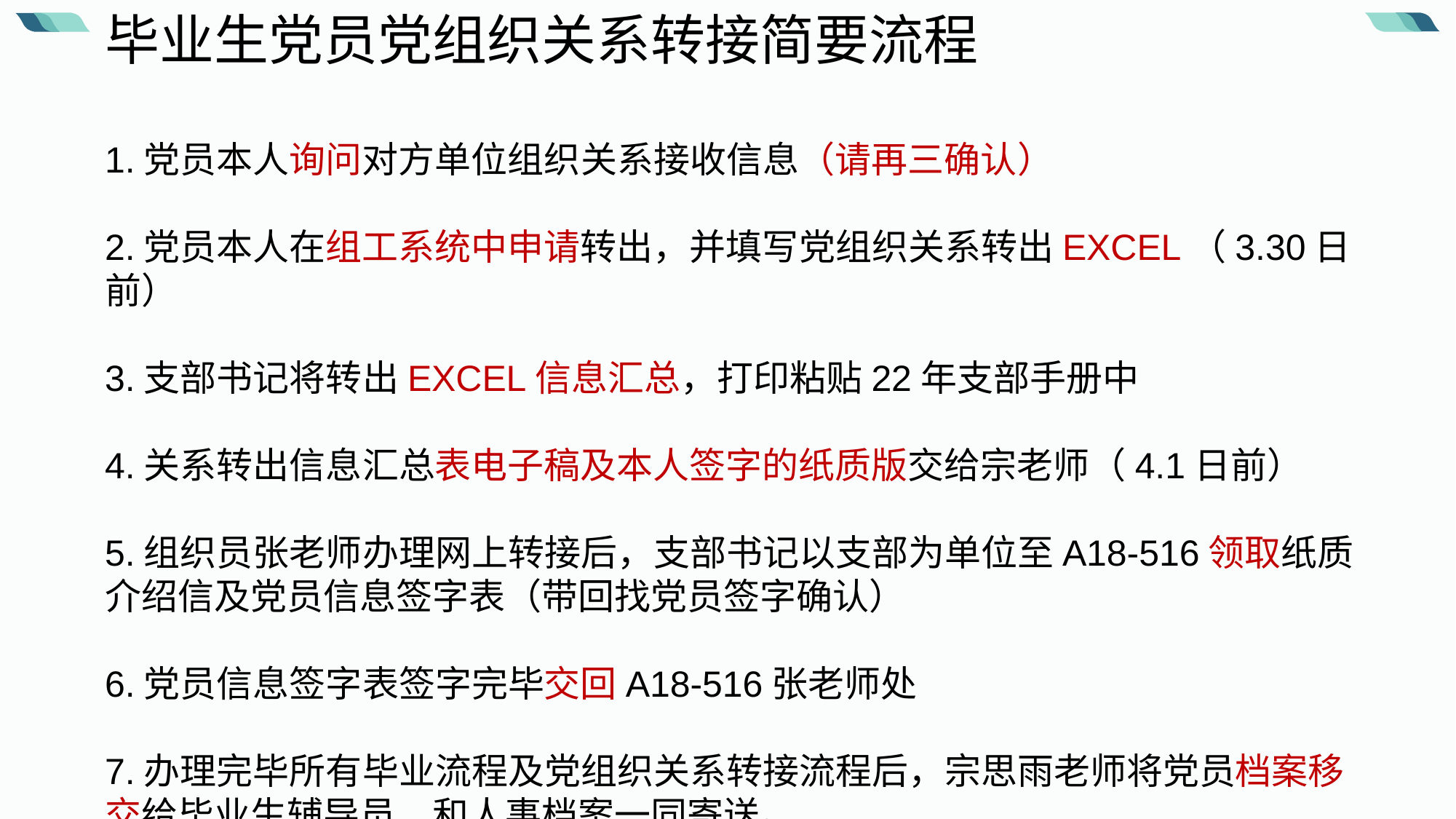

毕业生党员党组织关系转接简要流程

1.党员本人询问对方单位组织关系接收信息（请再三确认）

2.党员本人在组工系统中申请转出，并填写党组织关系转出EXCEL（3.30日前）

3.支部书记将转出EXCEL信息汇总，打印粘贴22年支部手册中

4.关系转出信息汇总表电子稿及本人签字的纸质版交给宗老师（4.1日前）

5.组织员张老师办理网上转接后，支部书记以支部为单位至A18-516领取纸质介绍信及党员信息签字表（带回找党员签字确认）

6.党员信息签字表签字完毕交回A18-516张老师处

7.办理完毕所有毕业流程及党组织关系转接流程后，宗思雨老师将党员档案移交给毕业生辅导员，和人事档案一同寄送。